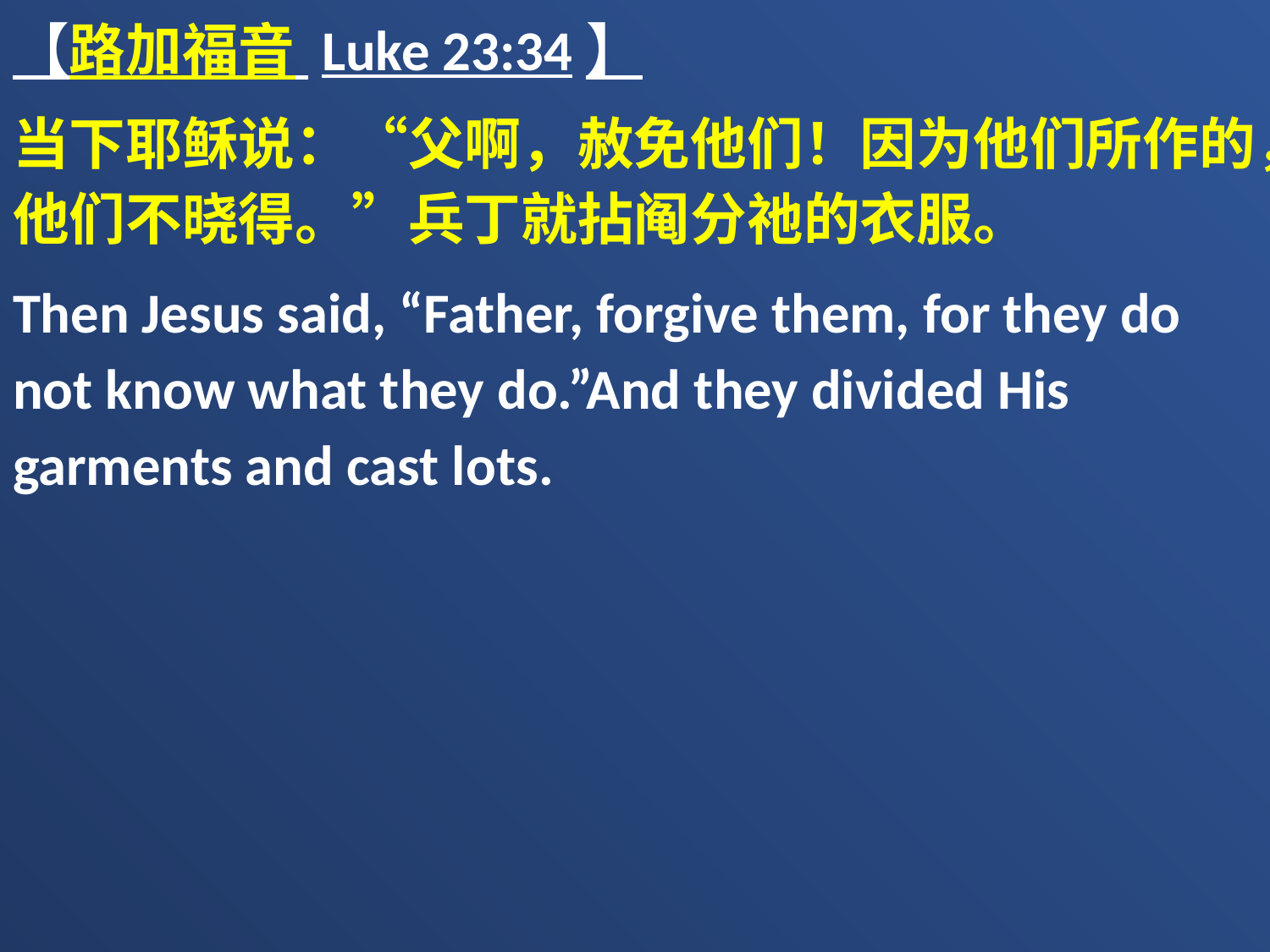

【路加福音 Luke 23:34】
当下耶稣说：“父啊，赦免他们！因为他们所作的，他们不晓得。”兵丁就拈阄分祂的衣服。
Then Jesus said, “Father, forgive them, for they do not know what they do.”And they divided His garments and cast lots.